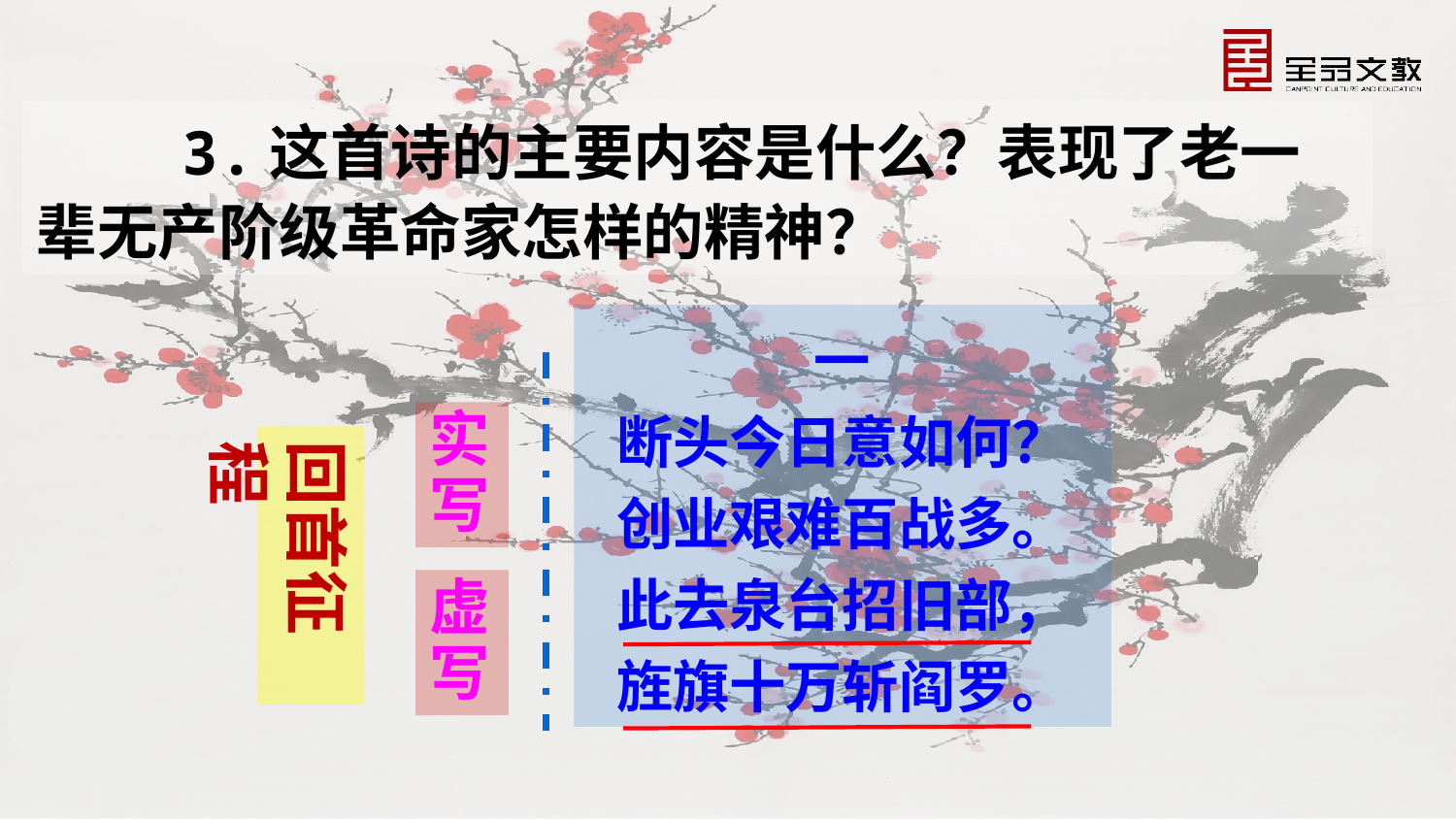

3.这首诗的主要内容是什么？表现了老一辈无产阶级革命家怎样的精神？
一
断头今日意如何？
创业艰难百战多。
此去泉台招旧部，
旌旗十万斩阎罗。
实
写
回首征程
虚
写